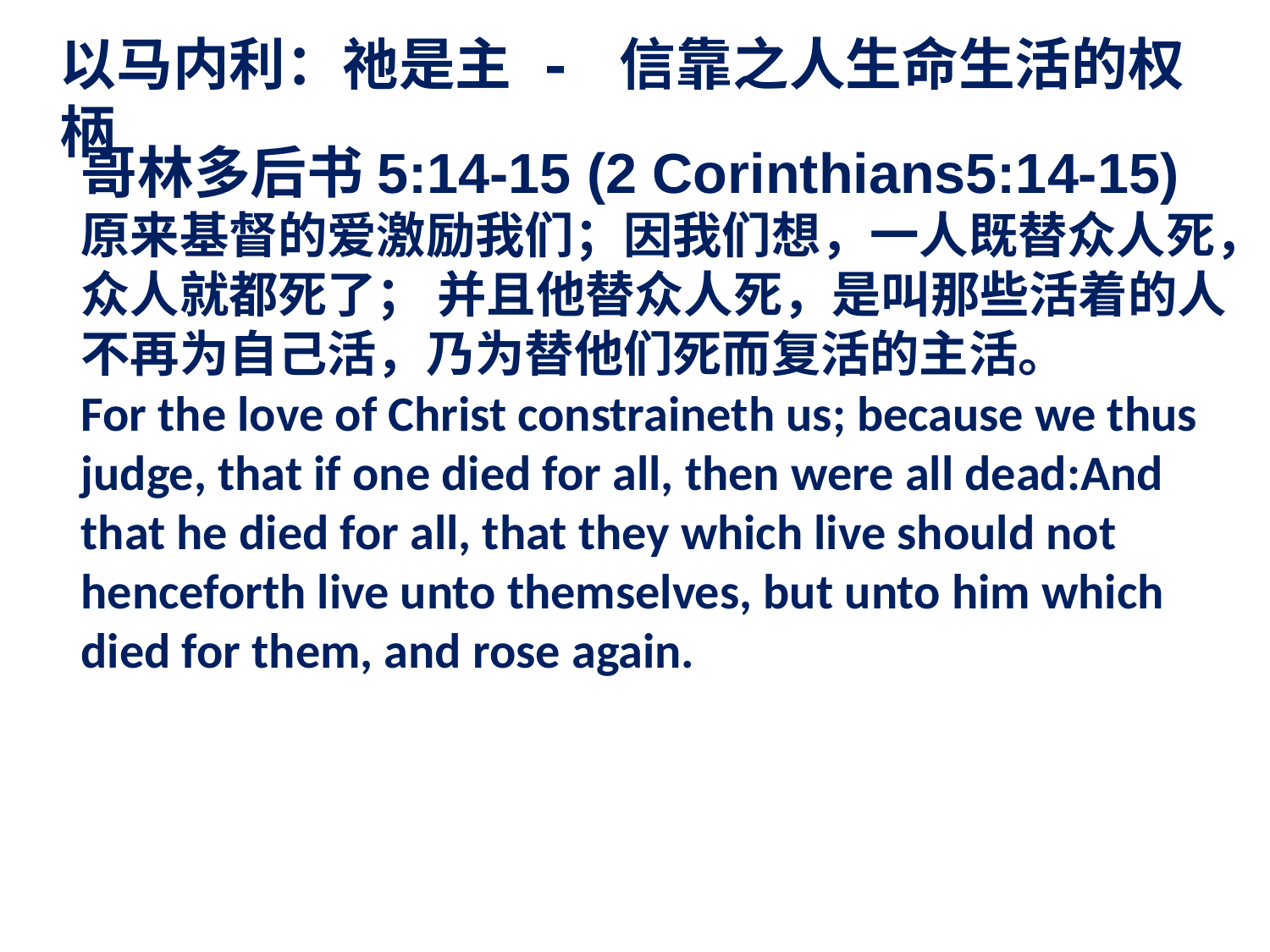

以马内利：祂是主 - 信靠之人生命生活的权柄
哥林多后书5:14-15 (2 Corinthians5:14-15)
原来基督的爱激励我们；因我们想，一人既替众人死，众人就都死了； 并且他替众人死，是叫那些活着的人不再为自己活，乃为替他们死而复活的主活。
For the love of Christ constraineth us; because we thus judge, that if one died for all, then were all dead:And that he died for all, that they which live should not henceforth live unto themselves, but unto him which died for them, and rose again.